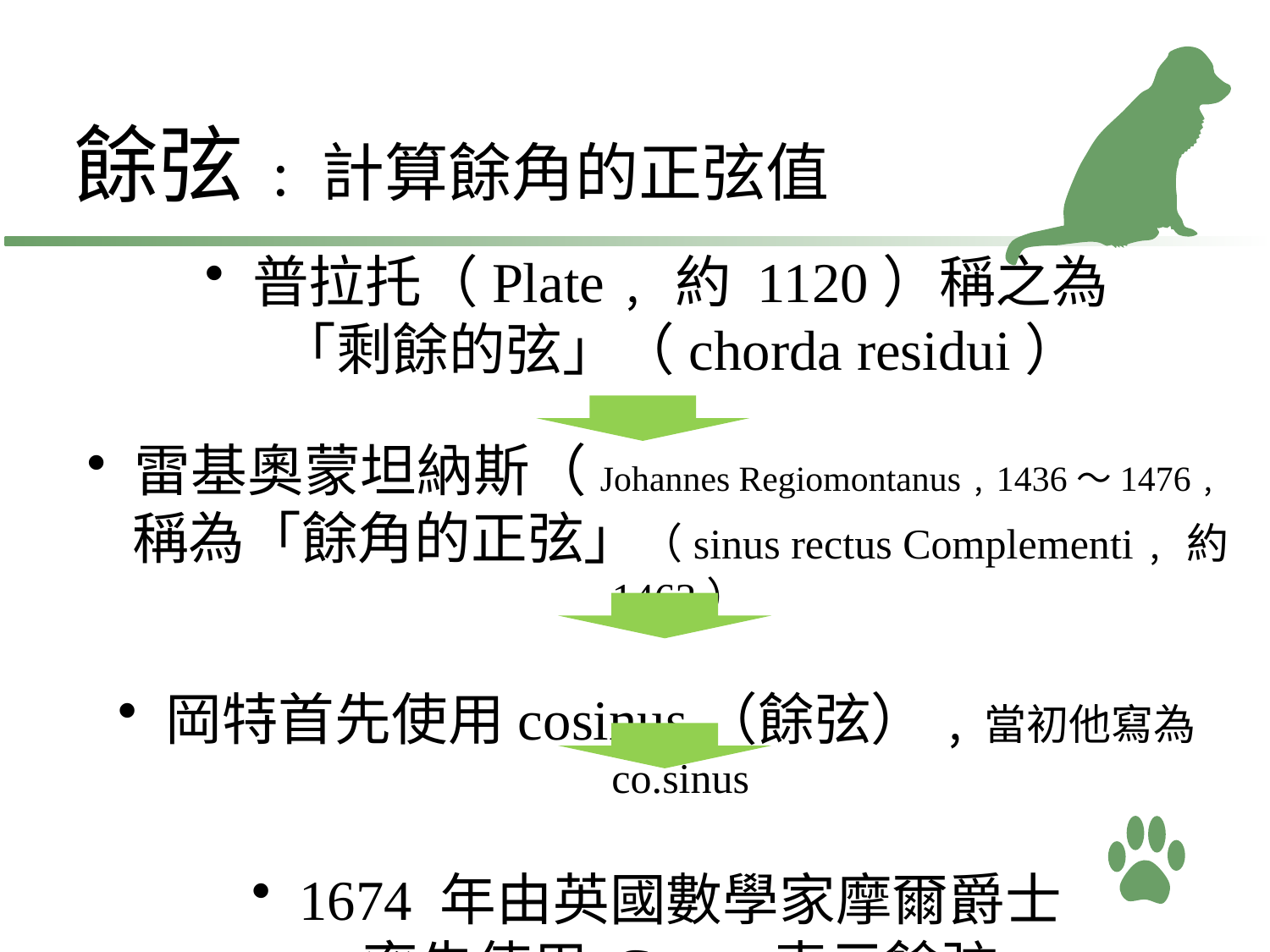

# 餘弦 : 計算餘角的正弦值
普拉托（Plate﹐約 1120）稱之為
「剩餘的弦」（chorda residui）
雷基奧蒙坦納斯（Johannes Regiomontanus﹐1436～1476﹐
稱為「餘角的正弦」（sinus rectus Complementi﹐約 1463）
岡特首先使用cosinus（餘弦）﹐當初他寫為 co.sinus
1674 年由英國數學家摩爾爵士
率先使用 Cos﹒表示餘弦